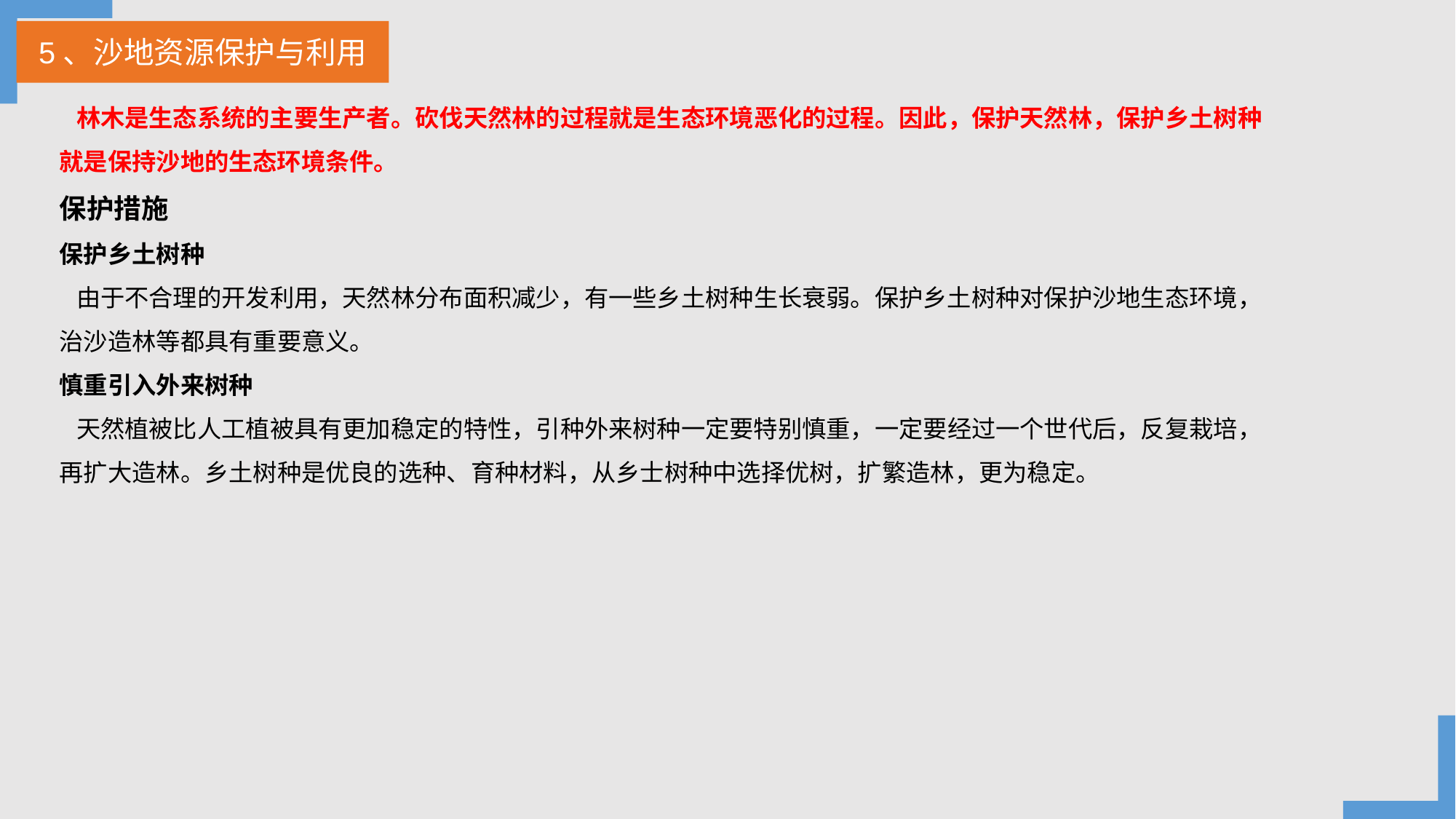

5、沙地资源保护与利用
  林木是生态系统的主要生产者。砍伐天然林的过程就是生态环境恶化的过程。因此，保护天然林，保护乡土树种就是保持沙地的生态环境条件。
保护措施
保护乡土树种
  由于不合理的开发利用，天然林分布面积减少，有一些乡土树种生长衰弱。保护乡土树种对保护沙地生态环境，治沙造林等都具有重要意义。
慎重引入外来树种
  天然植被比人工植被具有更加稳定的特性，引种外来树种一定要特别慎重，一定要经过一个世代后，反复栽培，再扩大造林。乡土树种是优良的选种、育种材料，从乡士树种中选择优树，扩繁造林，更为稳定。